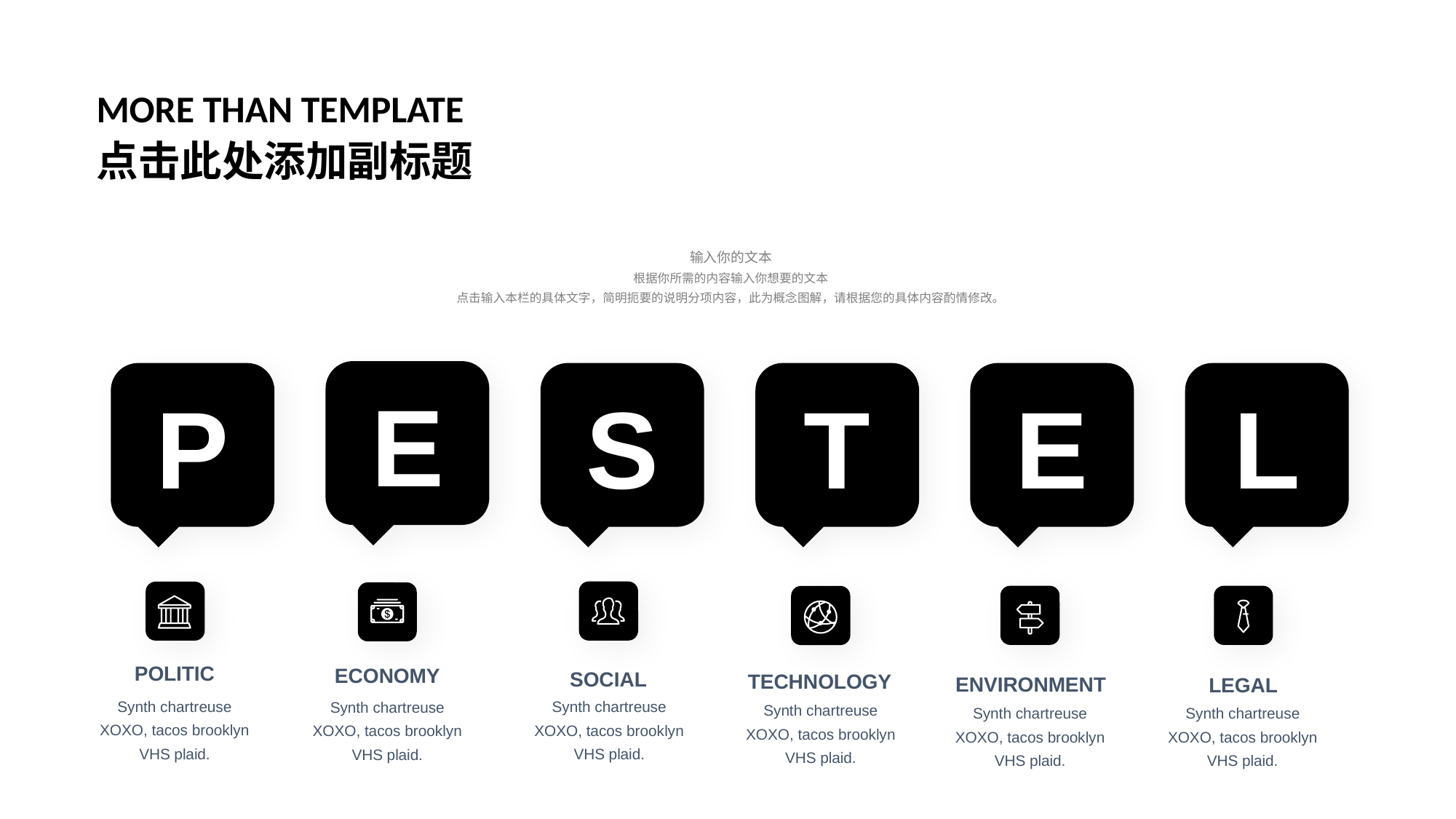

MORE THAN TEMPLATE
点击此处添加副标题
输入你的文本
根据你所需的内容输入你想要的文本
点击输入本栏的具体文字，简明扼要的说明分项内容，此为概念图解，请根据您的具体内容酌情修改。
E
P
S
T
E
L

Synth chartreuse XOXO, tacos brooklyn VHS plaid.
SOCIAL

POLITIC
Synth chartreuse XOXO, tacos brooklyn VHS plaid.

ECONOMY
Synth chartreuse XOXO, tacos brooklyn VHS plaid.

Synth chartreuse XOXO, tacos brooklyn VHS plaid.
ENVIRONMENT

LEGAL
Synth chartreuse XOXO, tacos brooklyn VHS plaid.

Synth chartreuse XOXO, tacos brooklyn VHS plaid.
TECHNOLOGY